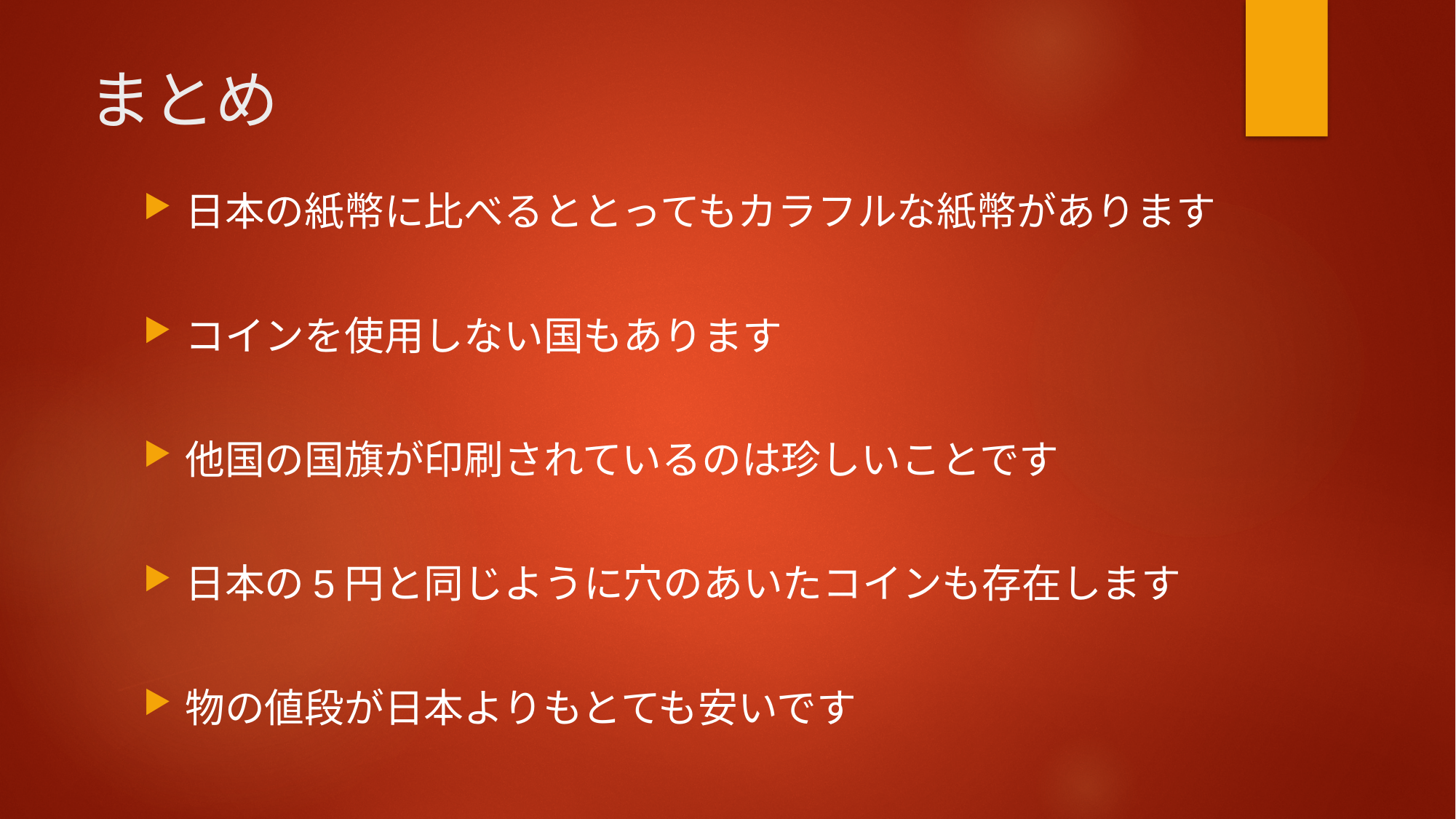

# まとめ
日本の紙幣に比べるととってもカラフルな紙幣があります

コインを使用しない国もあります

他国の国旗が印刷されているのは珍しいことです

日本の5円と同じように穴のあいたコインも存在します

物の値段が日本よりもとても安いです